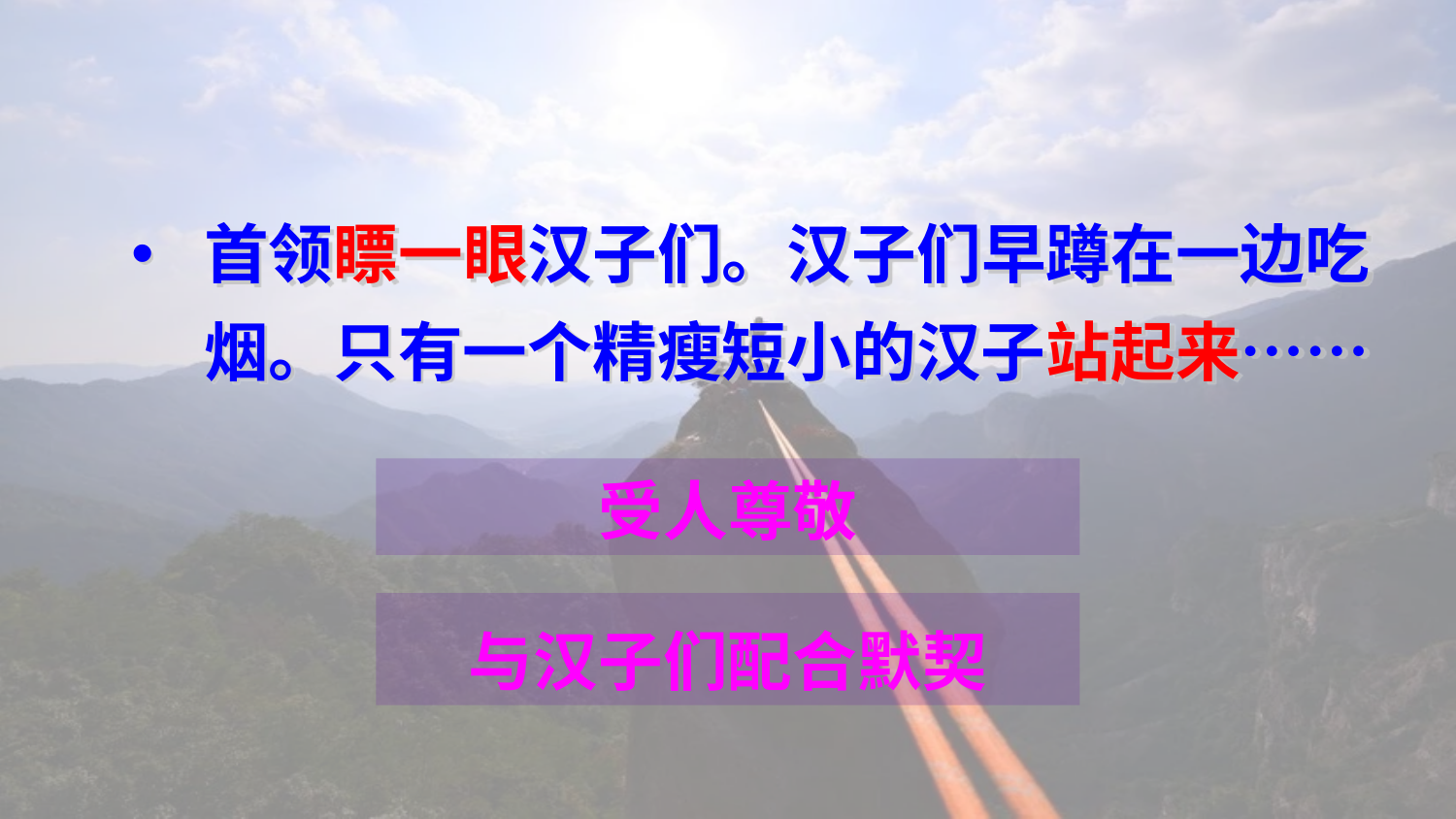

首领瞟一眼汉子们。汉子们早蹲在一边吃烟。只有一个精瘦短小的汉子站起来……
受人尊敬
与汉子们配合默契